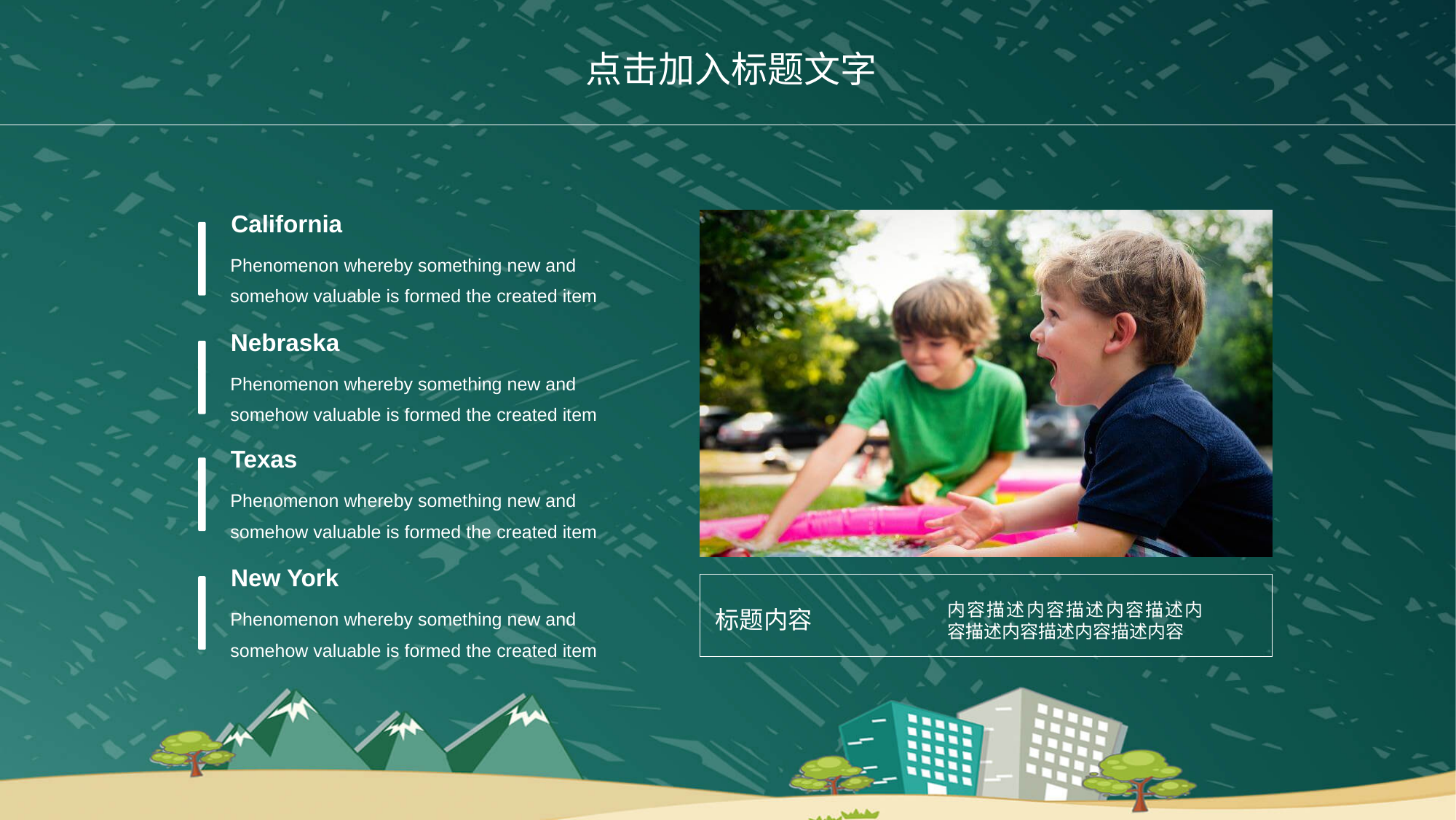

点击加入标题文字

California

Phenomenon whereby something new and somehow valuable is formed the created item
Nebraska

Phenomenon whereby something new and somehow valuable is formed the created item
Texas

Phenomenon whereby something new and somehow valuable is formed the created item
New York

Phenomenon whereby something new and somehow valuable is formed the created item

内容描述内容描述内容描述内  容描述内容描述内容描述内容
标题内容